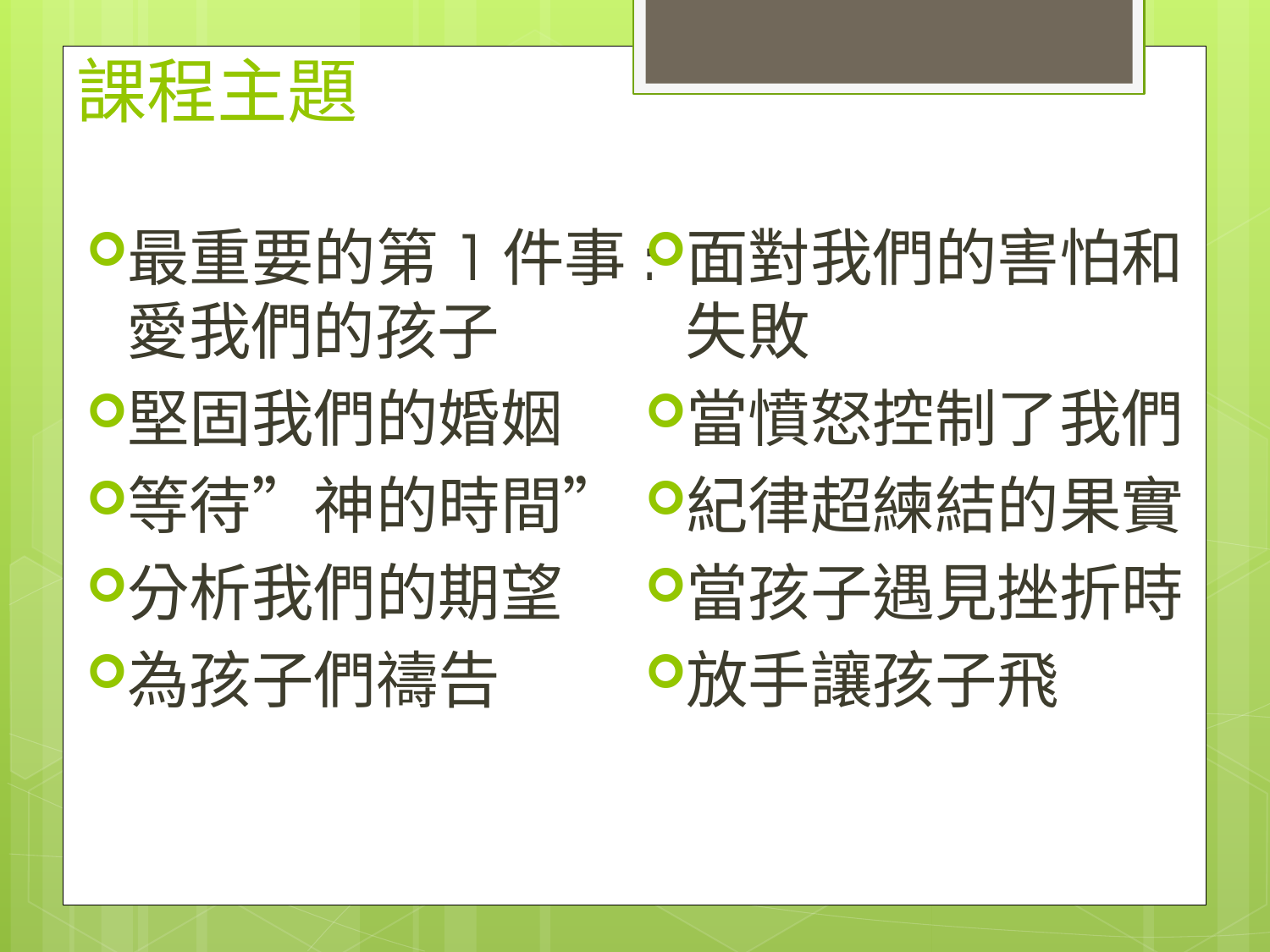

# 課程主題
最重要的第1件事:愛我們的孩子
堅固我們的婚姻
等待”神的時間”
分析我們的期望
為孩子們禱告

面對我們的害怕和失敗
當憤怒控制了我們
紀律超練結的果實
當孩子遇見挫折時
放手讓孩子飛